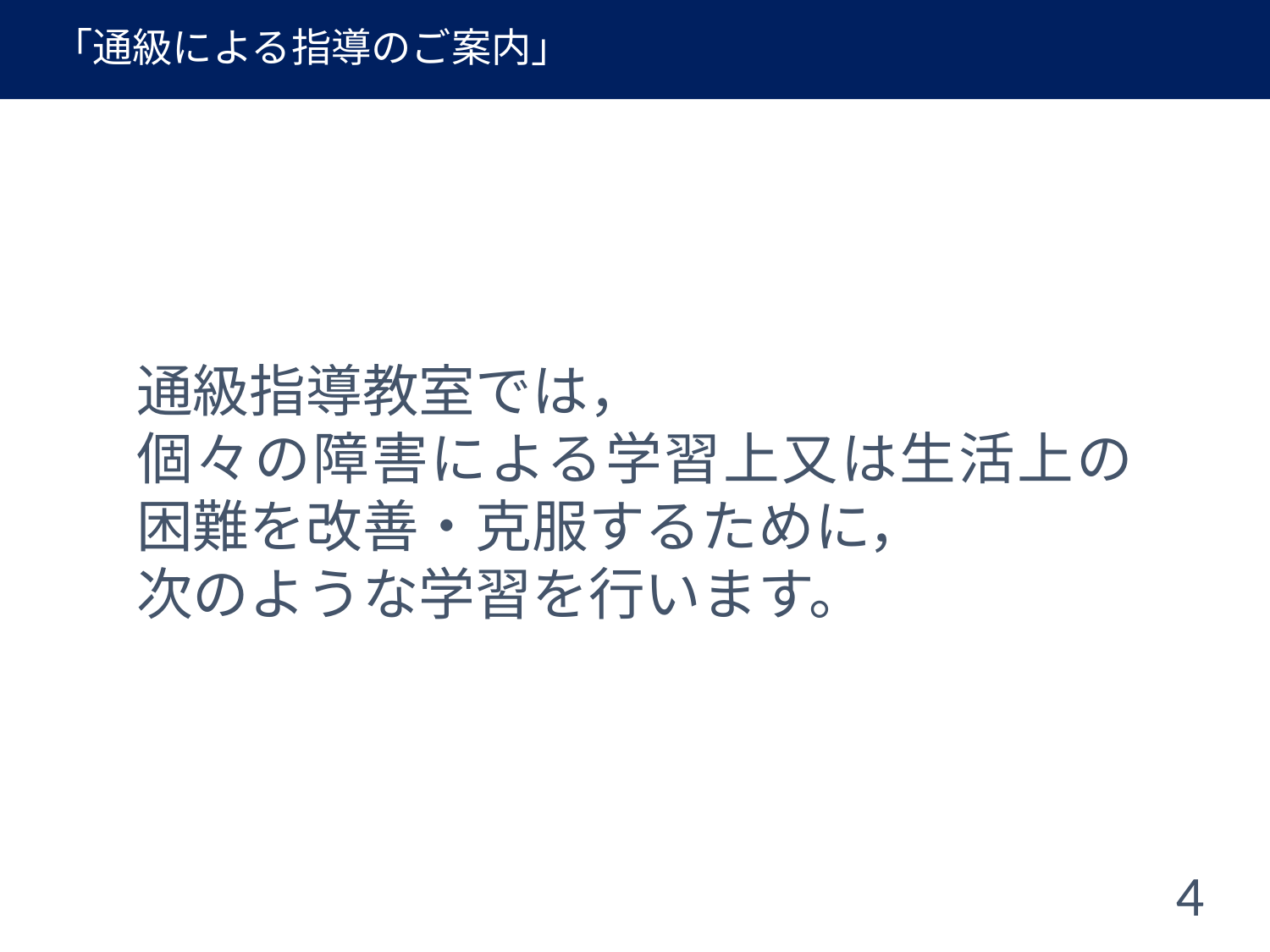

「通級による指導のご案内」
通級指導教室では，
個々の障害による学習上又は生活上の困難を改善・克服するために，
次のような学習を行います。
4